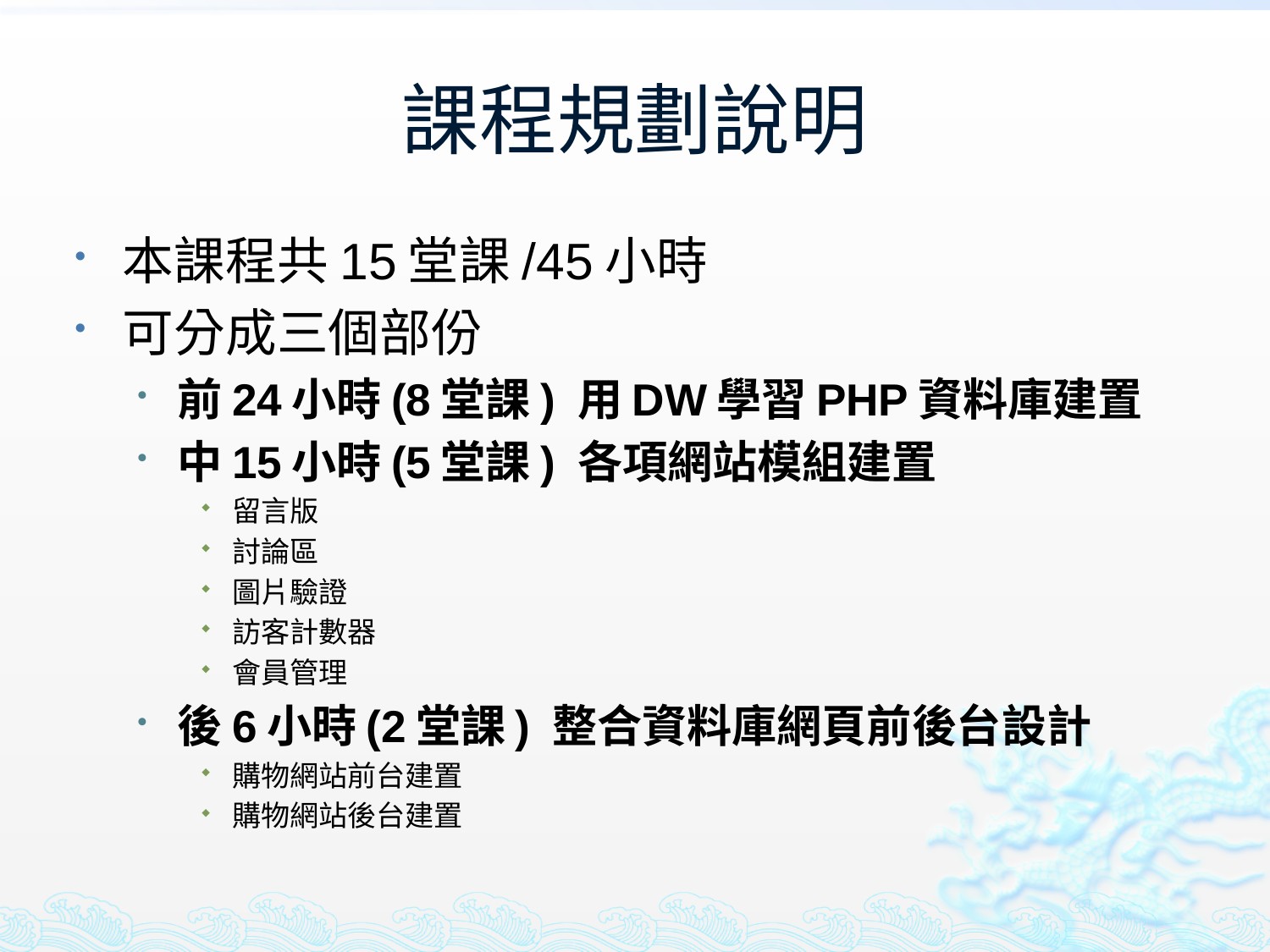

# 課程規劃說明
本課程共15堂課/45小時
可分成三個部份
前24小時(8堂課) 用DW學習PHP資料庫建置
中15小時(5堂課) 各項網站模組建置
留言版
討論區
圖片驗證
訪客計數器
會員管理
後6小時(2堂課) 整合資料庫網頁前後台設計
購物網站前台建置
購物網站後台建置